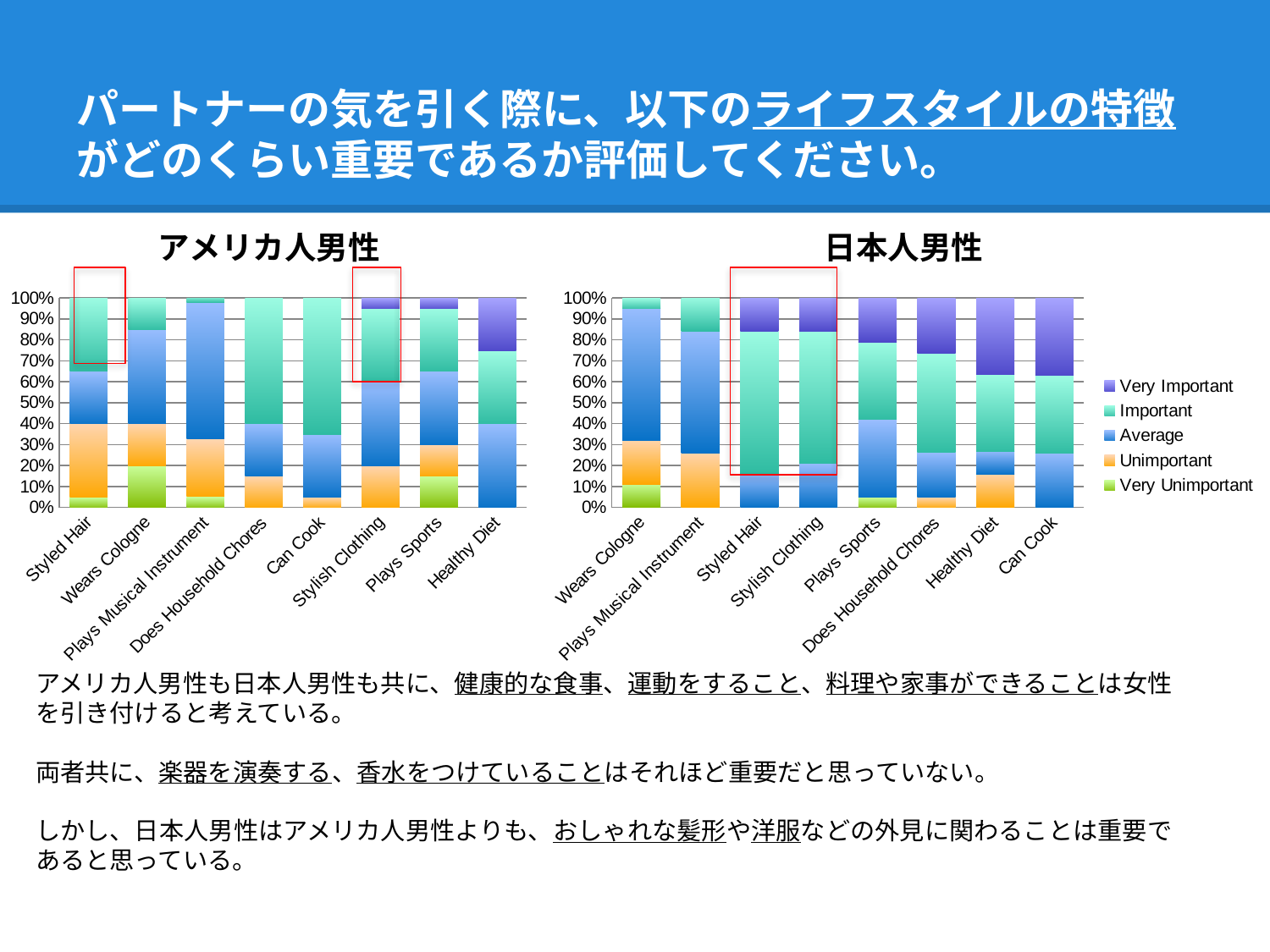

# パートナーの気を引く際に、以下のライフスタイルの特徴がどのくらい重要であるか評価してください。

### Chart: アメリカ人男性

| Category | Very Unimportant | Unimportant | Average | Important | Very Important |
|---|---|---|---|---|---|
| Styled Hair | 5.0 | 35.0 | 25.0 | 35.0 | 0.0 |
| Wears Cologne | 20.0 | 20.0 | 45.0 | 15.0 | 0.0 |
| Plays Musical Instrument | 5.0 | 25.0 | 60.0 | 2.0 | 0.0 |
| Does Household Chores | 0.0 | 15.0 | 25.0 | 60.0 | 0.0 |
| Can Cook | 0.0 | 5.0 | 30.0 | 65.0 | 0.0 |
| Stylish Clothing | 0.0 | 20.0 | 40.0 | 35.0 | 5.0 |
| Plays Sports | 15.0 | 15.0 | 35.0 | 30.0 | 5.0 |
| Healthy Diet | 0.0 | 0.0 | 40.0 | 35.0 | 25.0 |

### Chart: 日本人男性

| Category | Very Unimportant | Unimportant | Average | Important | Very Important |
|---|---|---|---|---|---|
| Wears Cologne | 11.0 | 21.0 | 63.0 | 5.0 | 0.0 |
| Plays Musical Instrument | 0.0 | 26.0 | 58.0 | 16.0 | 0.0 |
| Styled Hair | 0.0 | 0.0 | 16.0 | 68.0 | 16.0 |
| Stylish Clothing | 0.0 | 0.0 | 21.0 | 63.0 | 16.0 |
| Plays Sports | 5.0 | 0.0 | 37.0 | 37.0 | 21.0 |
| Does Household Chores | 0.0 | 5.0 | 21.0 | 47.0 | 26.0 |
| Healthy Diet | 0.0 | 16.0 | 11.0 | 37.0 | 37.0 |
| Can Cook | 0.0 | 0.0 | 26.0 | 37.0 | 37.0 |

アメリカ人男性も日本人男性も共に、健康的な食事、運動をすること、料理や家事ができることは女性を引き付けると考えている。

両者共に、楽器を演奏する、香水をつけていることはそれほど重要だと思っていない。

しかし、日本人男性はアメリカ人男性よりも、おしゃれな髪形や洋服などの外見に関わることは重要であると思っている。